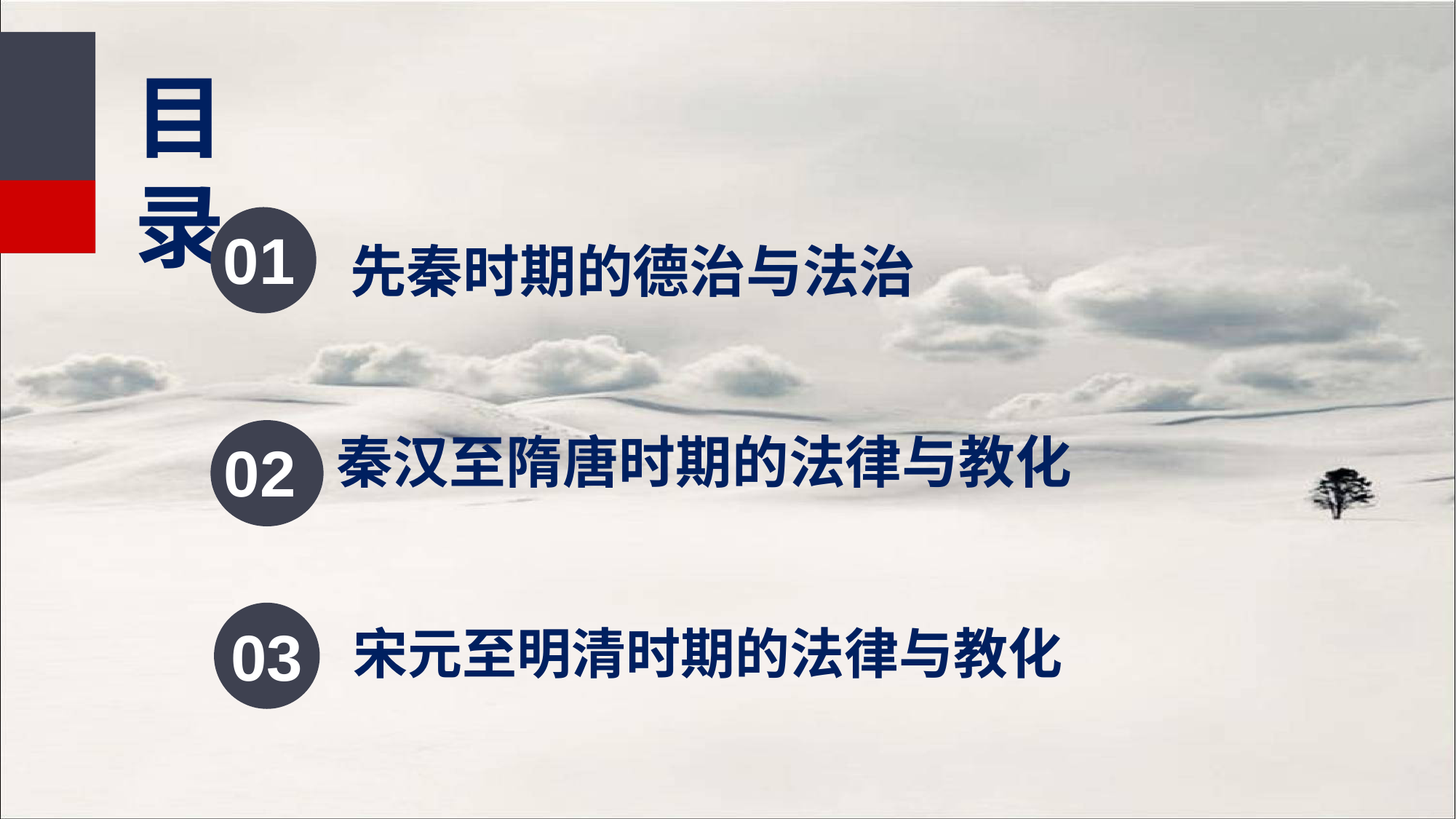

目录

01
先秦时期的德治与法治
秦汉至隋唐时期的法律与教化

02
宋元至明清时期的法律与教化

03